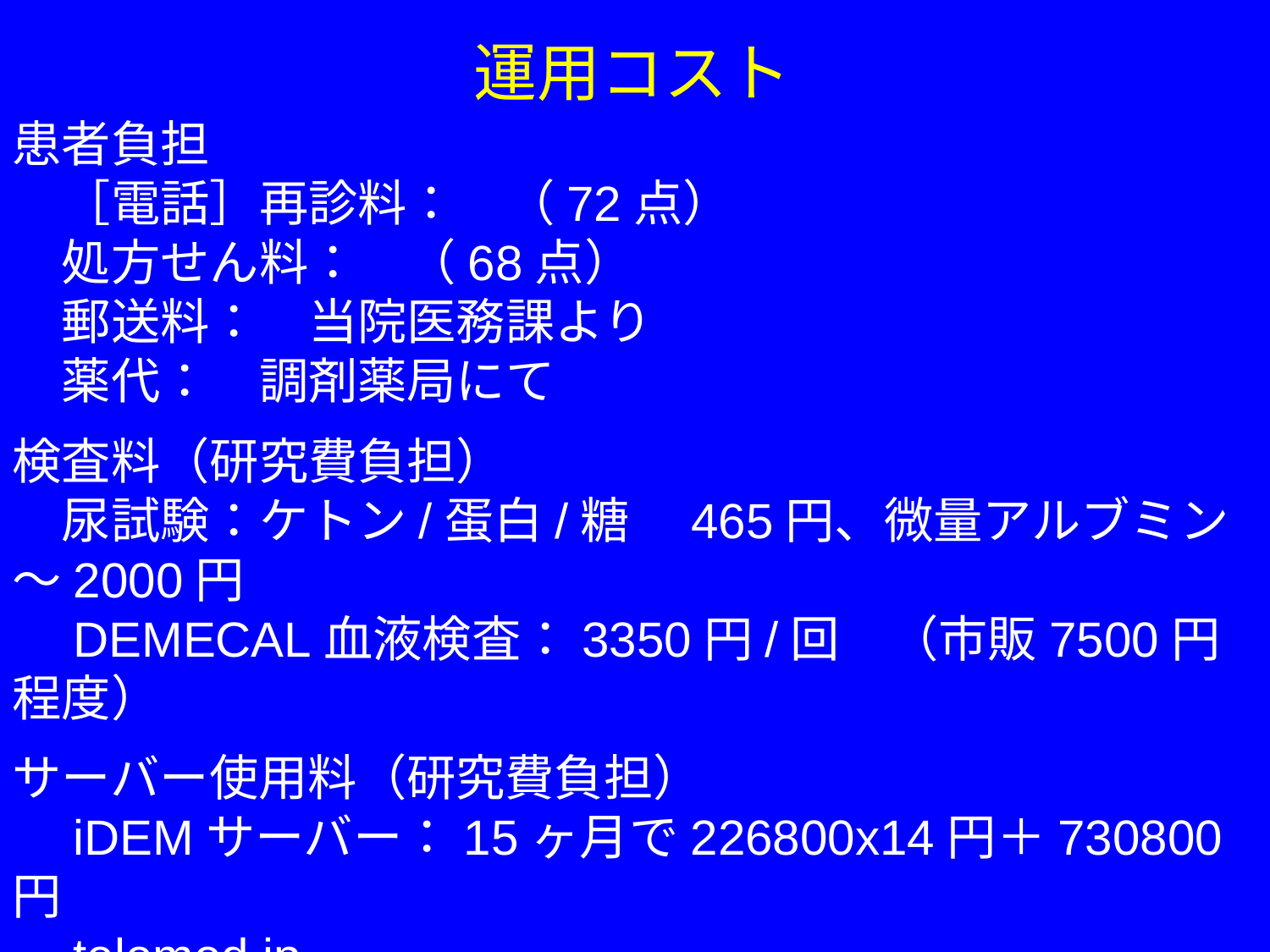

運用コスト
患者負担
　［電話］再診料：　（72点）
　処方せん料：　（68点）
　郵送料：　当院医務課より
　薬代：　調剤薬局にて

検査料（研究費負担）
　尿試験：ケトン/蛋白/糖　465円、微量アルブミン ～2000円
　DEMECAL血液検査：3350円/回　（市販7500円程度）

サーバー使用料（研究費負担）
　iDEMサーバー：15ヶ月で226800x14円＋730800円
　telemed.jp
	サーバー：　3年   8,520円 (税込9,202円)
	共用サーバーSD-11プラン	1月ご利用分 telemed.jp 1,404円
	迷惑メールフィルター		1月ご利用分 telemed.jp 　108円